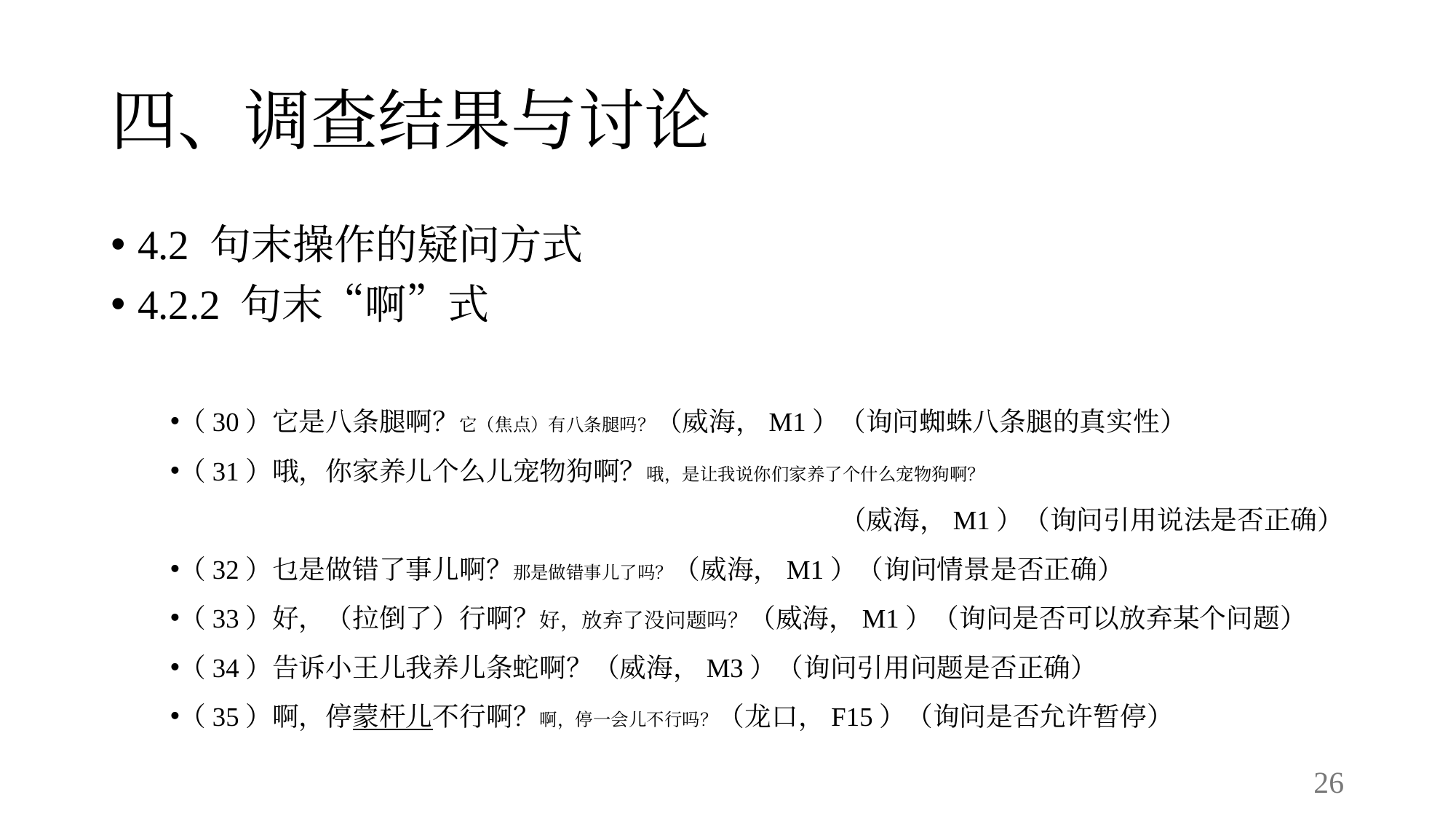

# 四、调查结果与讨论
4.2 句末操作的疑问方式
4.2.2 句末“啊”式

（30）它是八条腿啊？它（焦点）有八条腿吗？（威海，M1）（询问蜘蛛八条腿的真实性）
（31）哦，你家养儿个么儿宠物狗啊？哦，是让我说你们家养了个什么宠物狗啊？
（威海，M1）（询问引用说法是否正确）
（32）乜是做错了事儿啊？那是做错事儿了吗？（威海，M1）（询问情景是否正确）
（33）好，（拉倒了）行啊？好，放弃了没问题吗？（威海，M1）（询问是否可以放弃某个问题）
（34）告诉小王儿我养儿条蛇啊？（威海，M3）（询问引用问题是否正确）
（35）啊，停蒙杆儿不行啊？啊，停一会儿不行吗？（龙口，F15）（询问是否允许暂停）

26